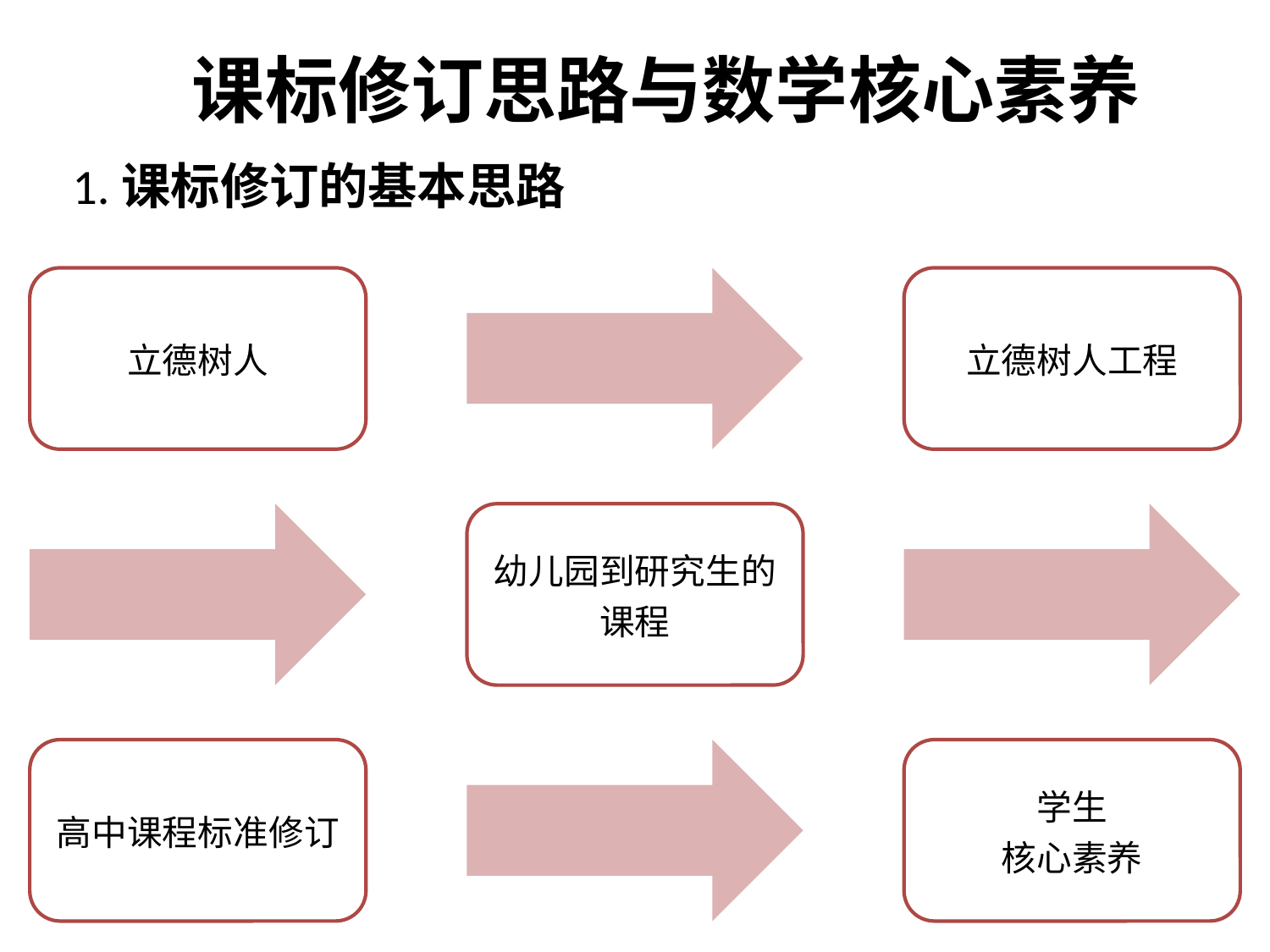

# 课标修订思路与数学核心素养
1.课标修订的基本思路

立德树人
立德树人工程
幼儿园到研究生的课程
高中课程标准修订
学生
核心素养
数学
核心素养